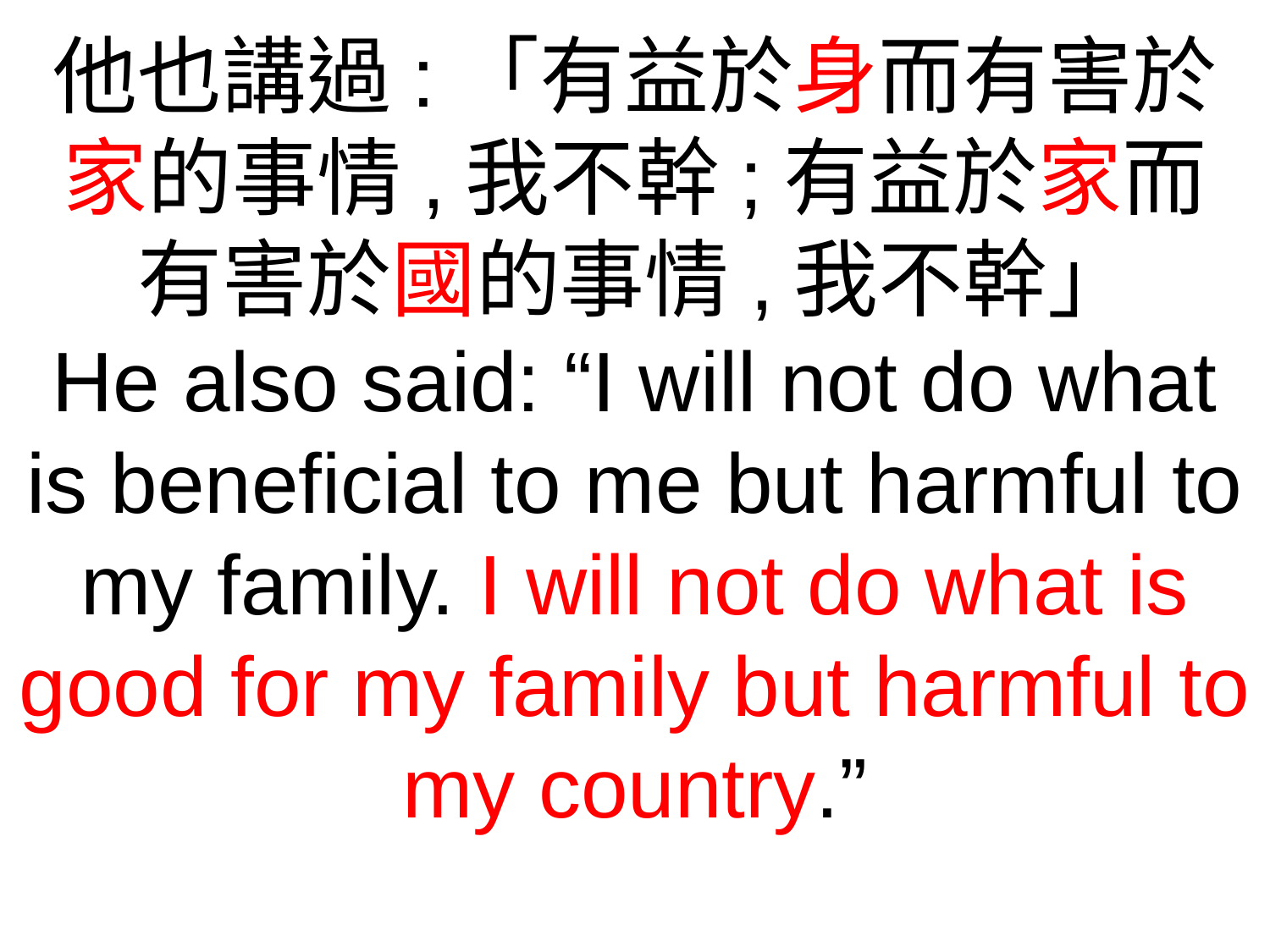

他也講過:「有益於身而有害於家的事情,我不幹;有益於家而
有害於國的事情,我不幹」
He also said: “I will not do what is beneficial to me but harmful to my family. I will not do what is good for my family but harmful to my country.”